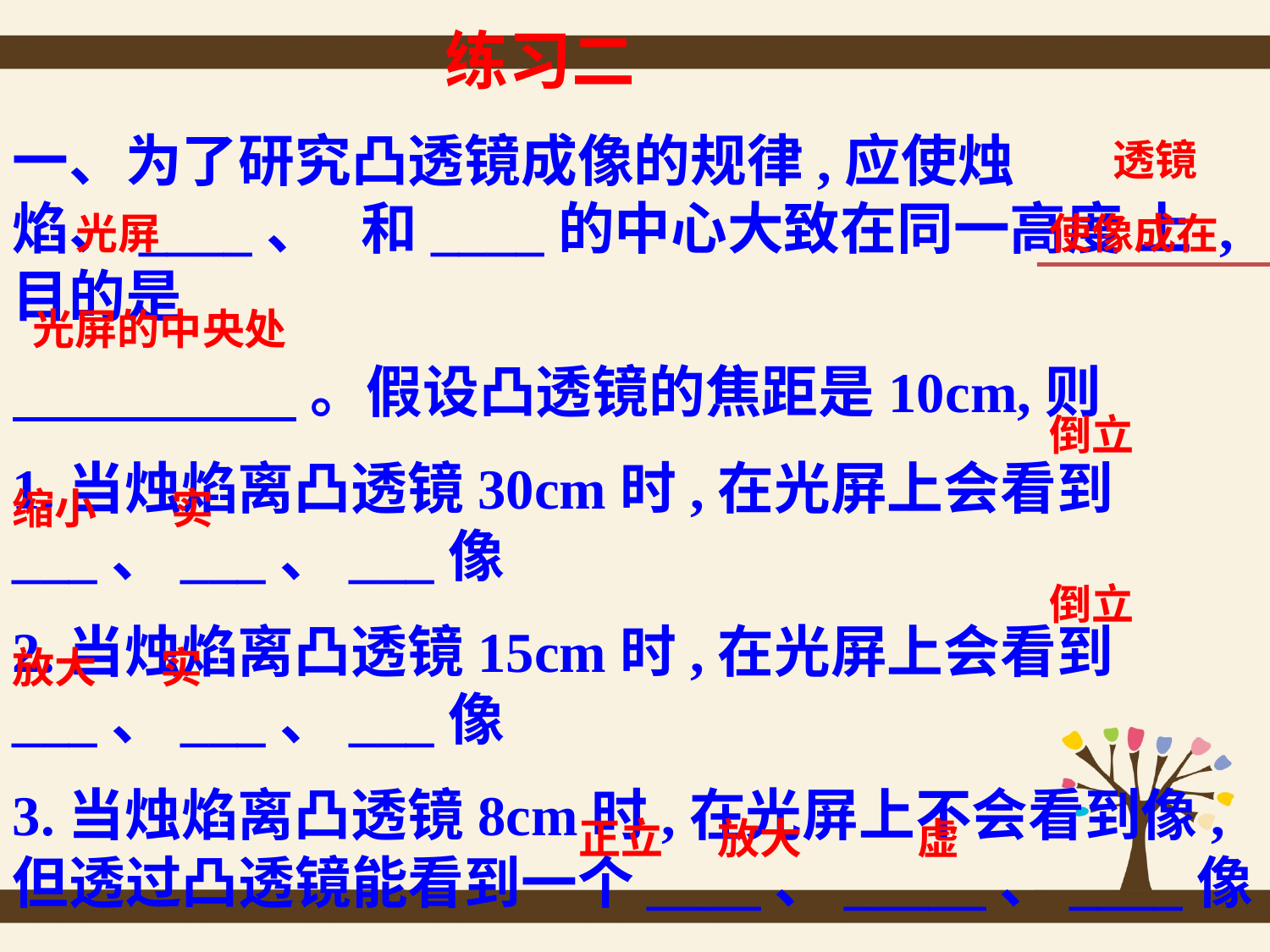

练习二
一、为了研究凸透镜成像的规律,应使烛焰、____、   和____的中心大致在同一高度 上 , 目的是
                      。假设凸透镜的焦距是10cm,则
1.当烛焰离凸透镜30cm时,在光屏上会看到___、___、___像
2.当烛焰离凸透镜15cm时,在光屏上会看到___、___、___像
3.当烛焰离凸透镜8cm时,在光屏上不会看到像,但透过凸透镜能看到一个____、_____、____像

透镜
光屏
使像成在

光屏的中央处
倒立
缩小
实
倒立
放大
实
正立
放大
虚